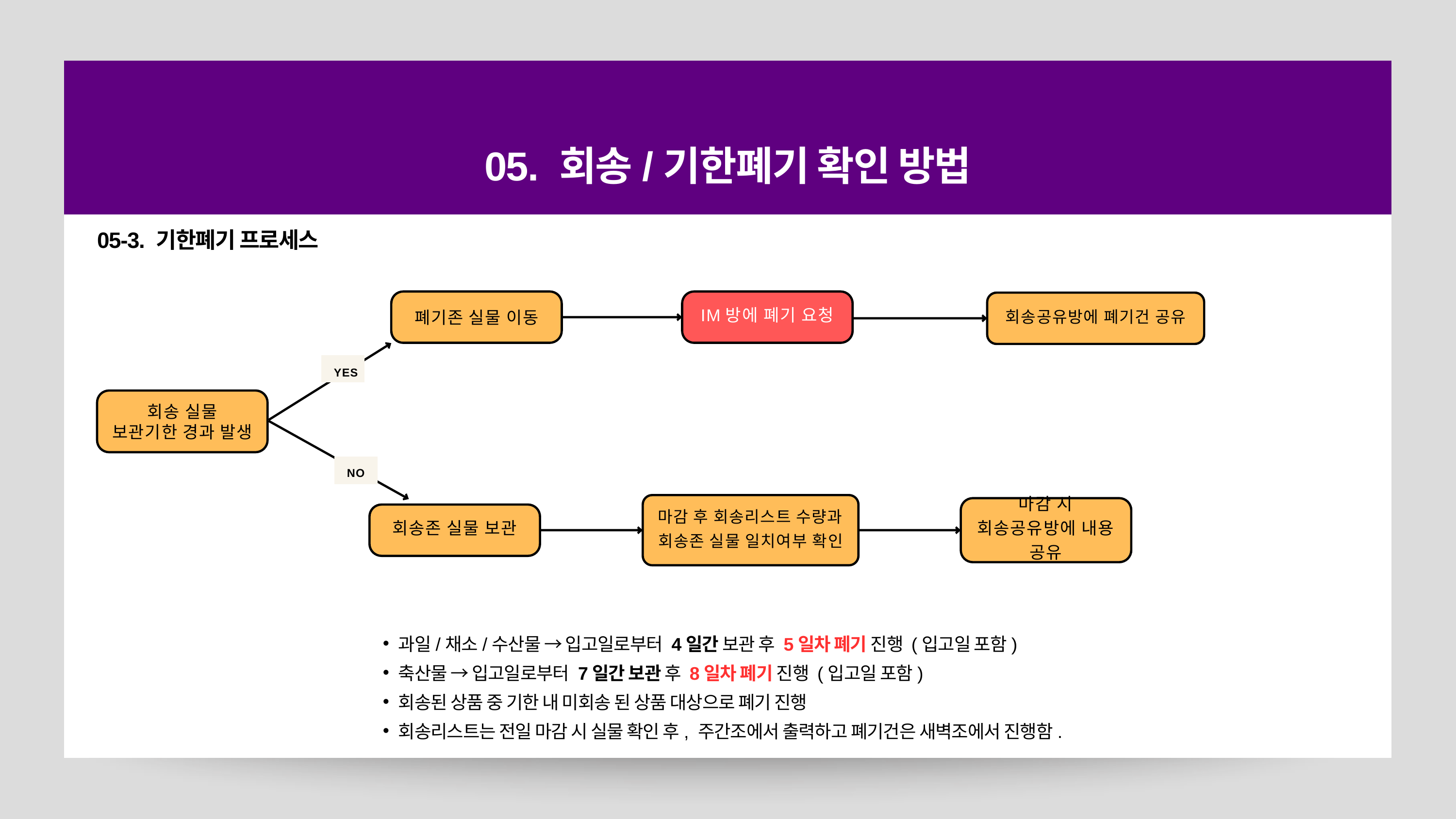

05. 회송/기한폐기 확인 방법
05-3. 기한폐기 프로세스

폐기존 실물 이동

IM방에 폐기 요청

회송공유방에 폐기건 공유

YES

회송 실물
보관기한 경과 발생

NO

마감 후 회송리스트 수량과 회송존 실물 일치여부 확인

마감 시 회송공유방에 내용 공유

회송존 실물 보관

과일/채소/수산물 → 입고일로부터 4일간 보관 후 5일차 폐기 진행 (입고일 포함)
축산물 → 입고일로부터 7일간 보관 후 8일차 폐기 진행 (입고일 포함)
회송된 상품 중 기한 내 미회송 된 상품 대상으로 폐기 진행
회송리스트는 전일 마감 시 실물 확인 후, 주간조에서 출력하고 폐기건은 새벽조에서 진행함.